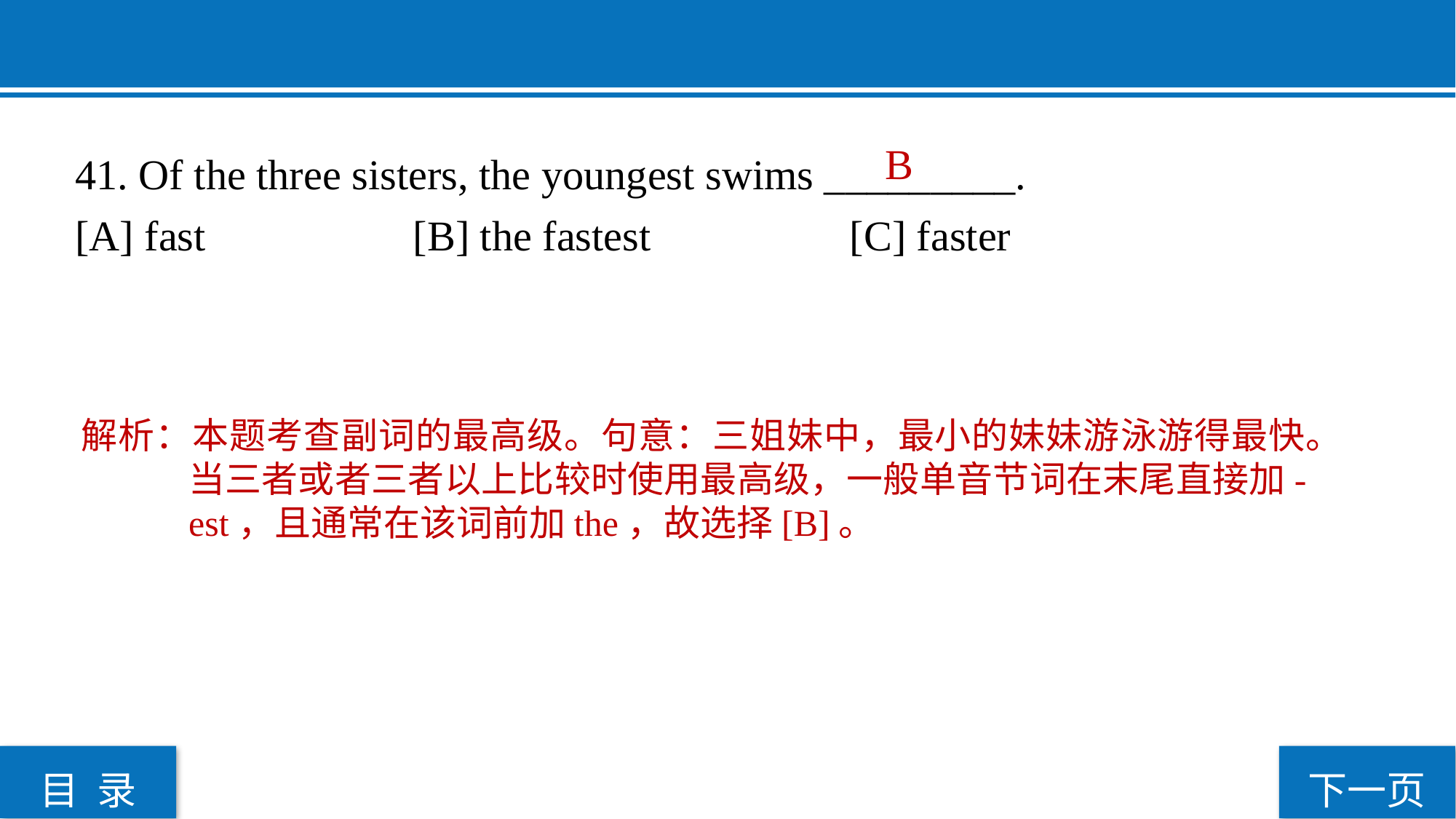

B
41. Of the three sisters, the youngest swims _________.
[A] fast		 [B] the fastest		 [C] faster
解析：本题考查副词的最高级。句意：三姐妹中，最小的妹妹游泳游得最快。当三者或者三者以上比较时使用最高级，一般单音节词在末尾直接加-est，且通常在该词前加the，故选择[B]。